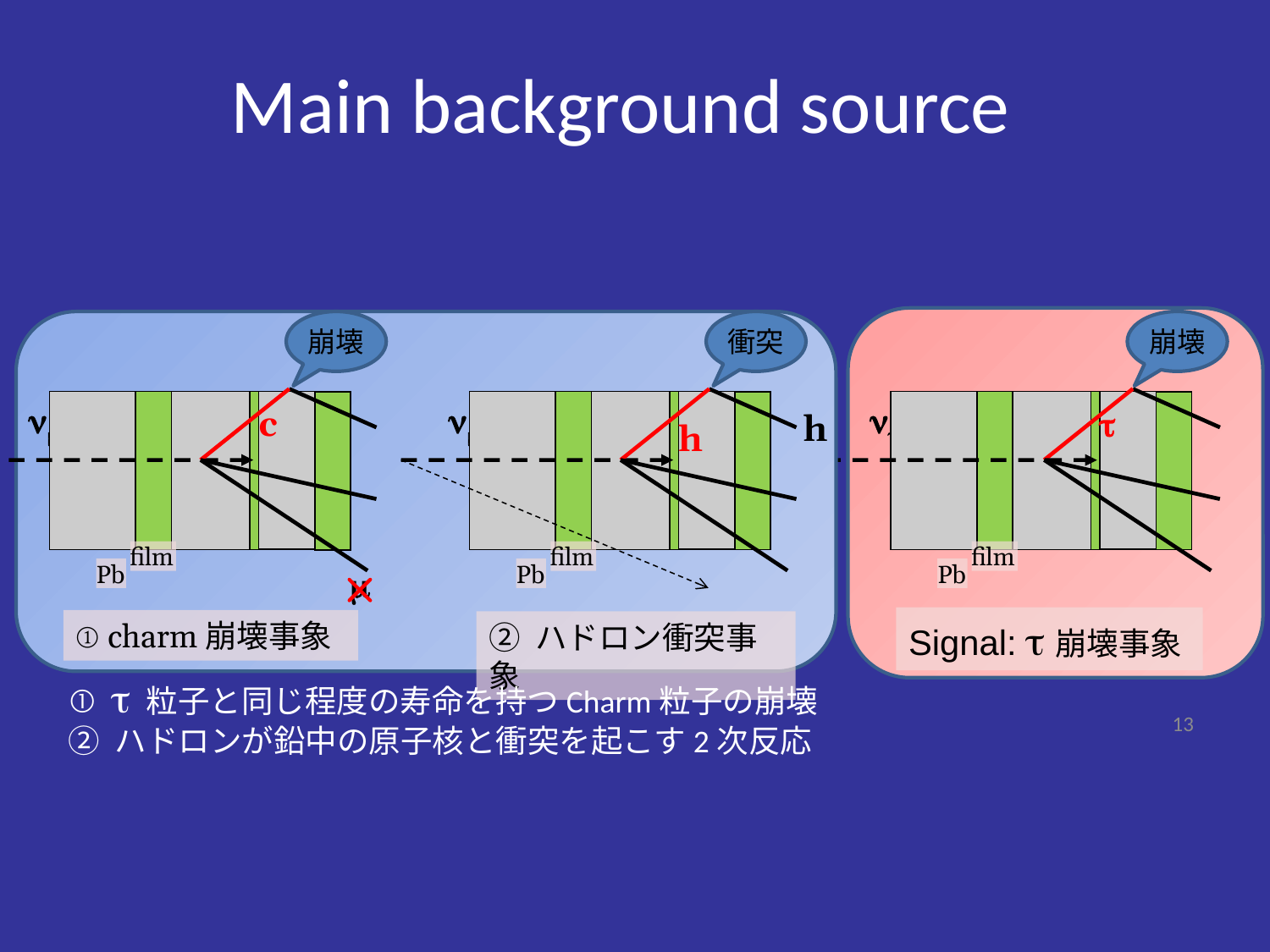

Main background source

崩壊

ντ
τ

film
Pb
Signal: τ崩壊事象

崩壊

νμ
c

μ

衝突

νμ
h

h
film
film
Pb
Pb
① charm崩壊事象
② ハドロン衝突事象
① τ 粒子と同じ程度の寿命を持つCharm粒子の崩壊
② ハドロンが鉛中の原子核と衝突を起こす2次反応
13